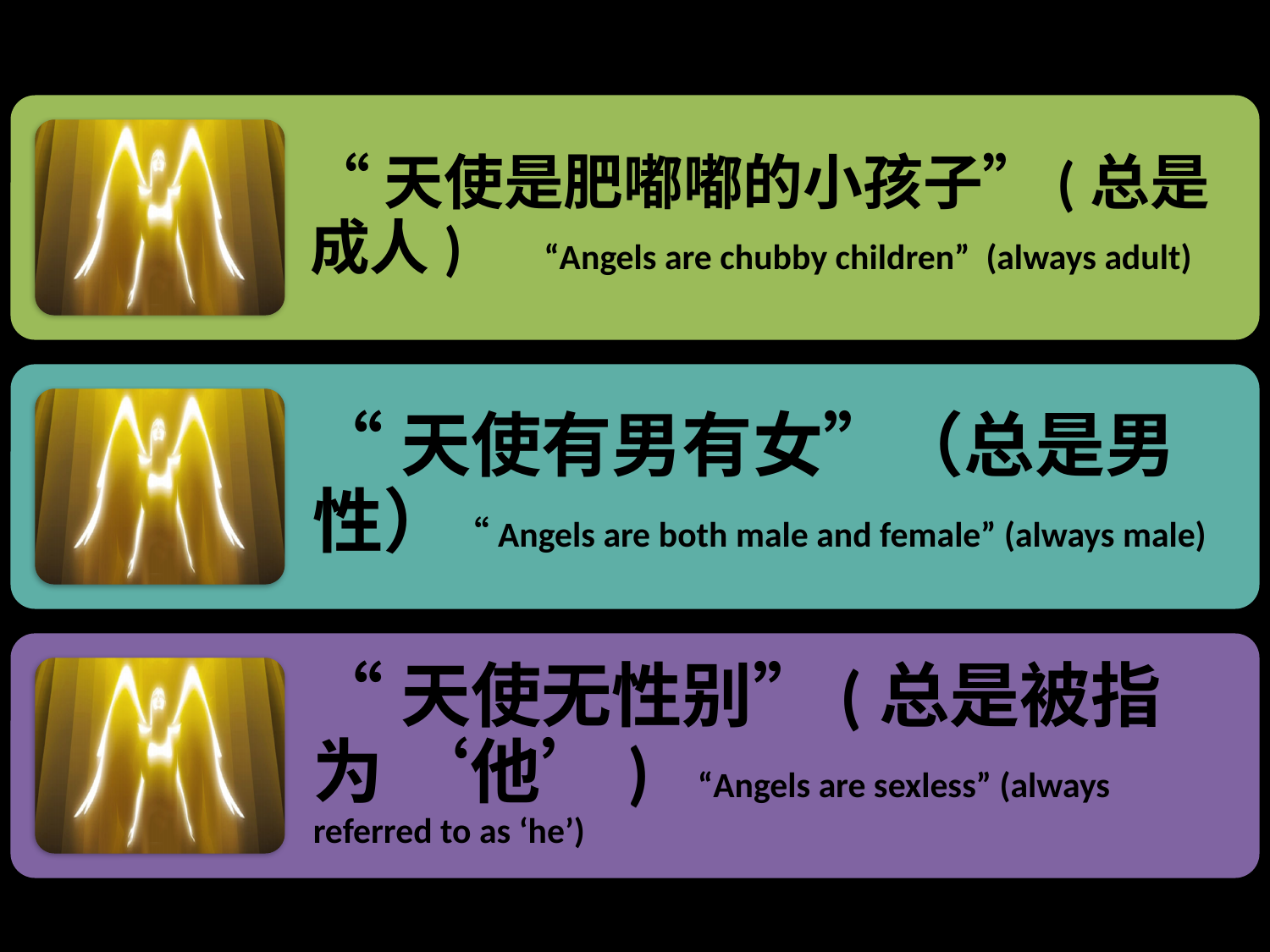

“天使是肥嘟嘟的小孩子”(总是成人)      “Angels are chubby children”  (always adult)
“天使有男有女”（总是男性）“Angels are both male and female” (always male)
“天使无性别”(总是被指为 ‘他’)   “Angels are sexless” (always referred to as ‘he’)